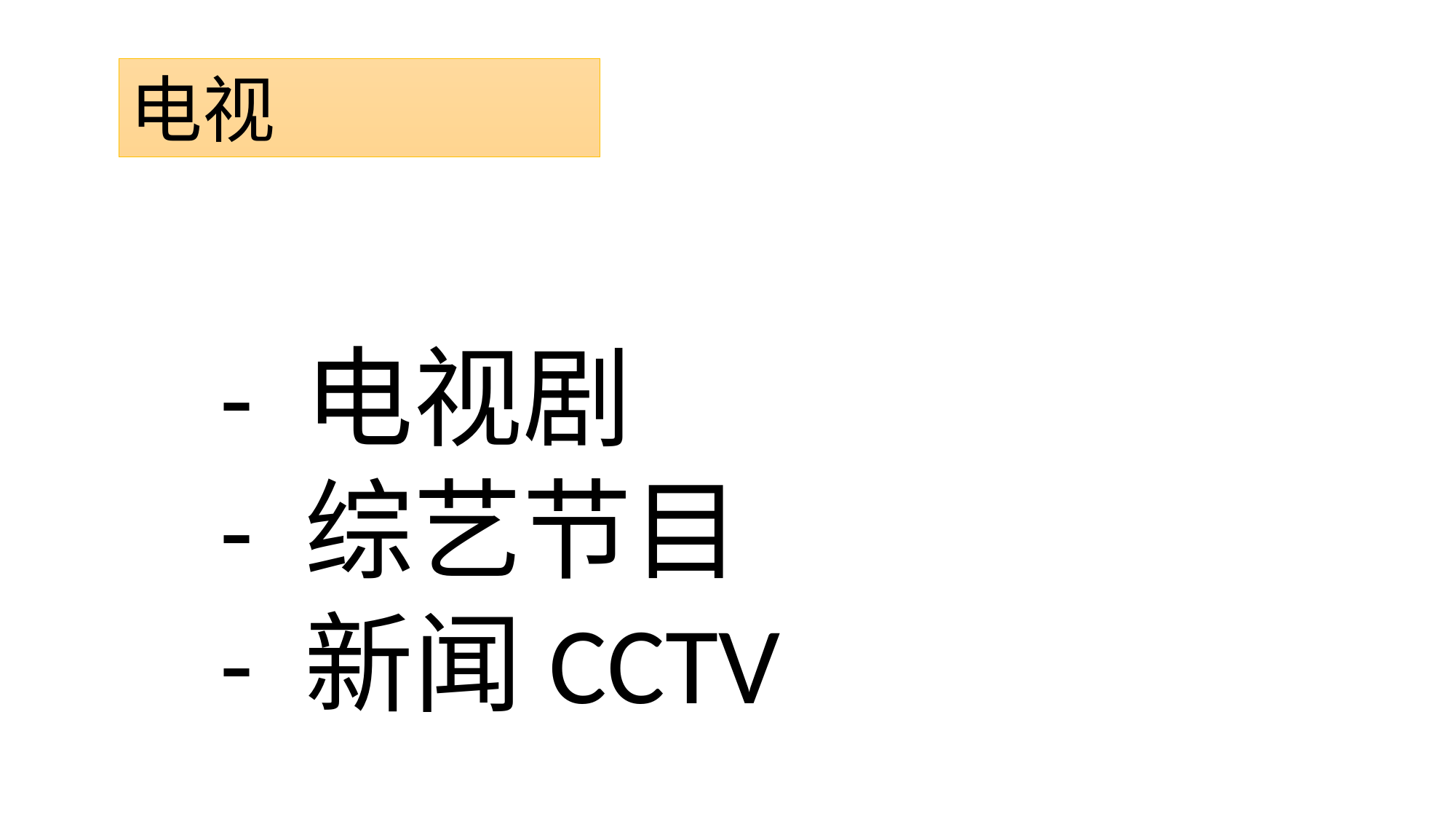

电视
	- 电视剧
	- 综艺节目
	- 新闻CCTV